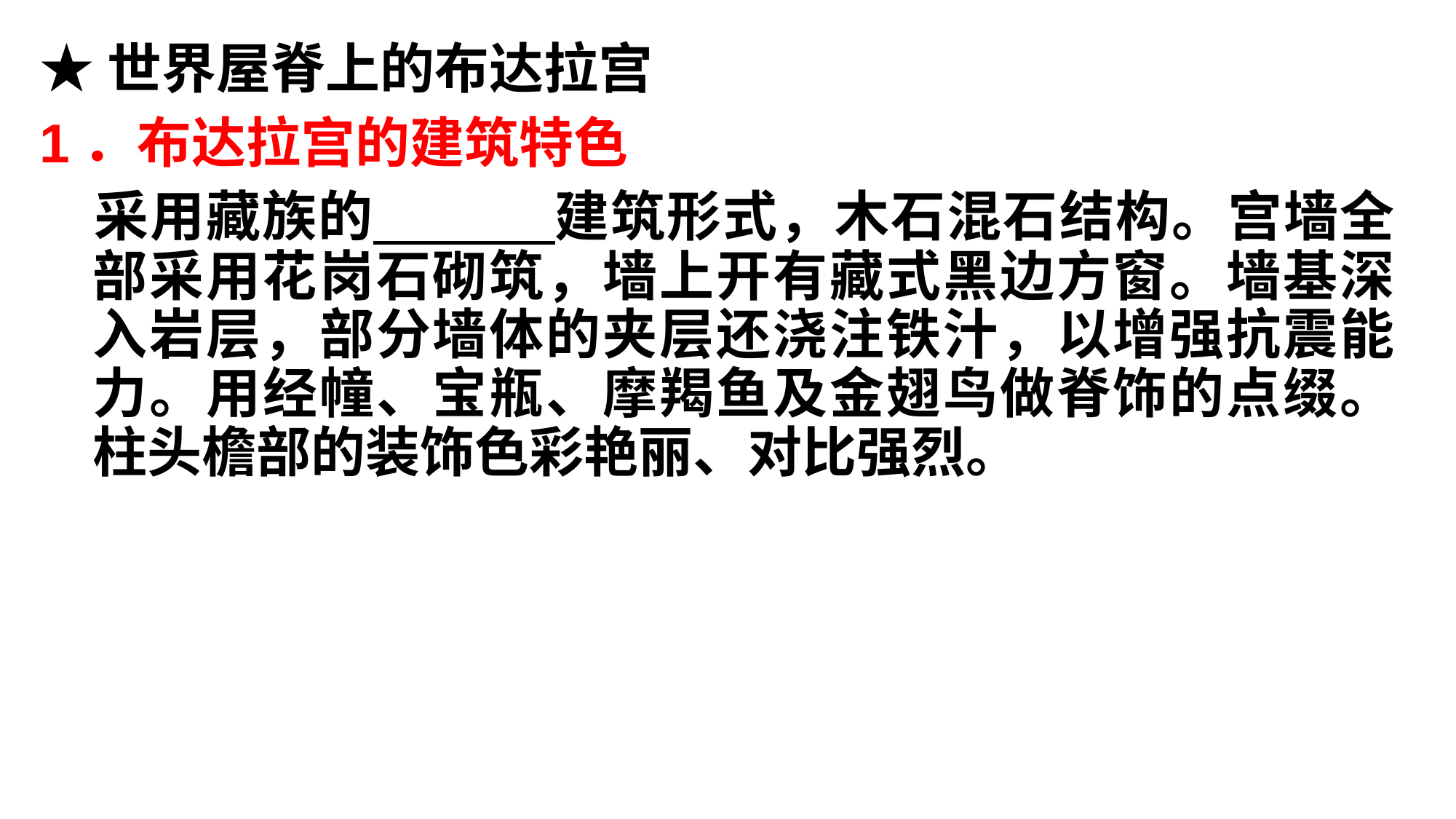

★世界屋脊上的布达拉宫
1．布达拉宫的建筑特色
	采用藏族的             建筑形式，木石混石结构。宫墙全部采用花岗石砌筑，墙上开有藏式黑边方窗。墙基深入岩层，部分墙体的夹层还浇注铁汁，以增强抗震能力。用经幢、宝瓶、摩羯鱼及金翅鸟做脊饰的点缀。柱头檐部的装饰色彩艳丽、对比强烈。